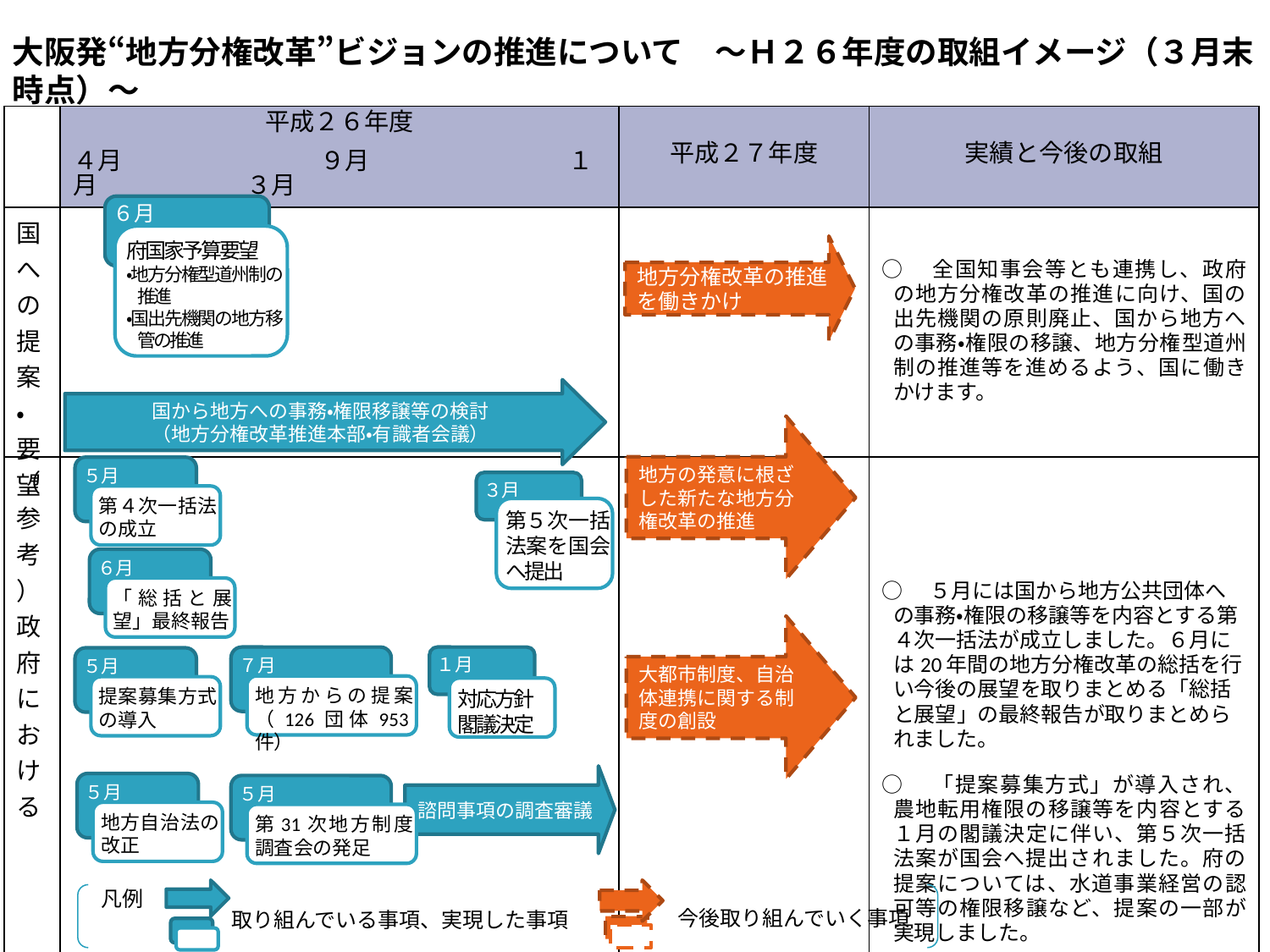

大阪発“地方分権改革”ビジョンの推進について　～Ｈ２６年度の取組イメージ（３月末時点）～
|  | 平成２６年度 | 平成２７年度 | 実績と今後の取組 |
| --- | --- | --- | --- |
|  | ４月　　　　　　　　９月　　　　　　　　１月　　　　　　３月 |  |  |
| 国への提案・要望 |  |  | ○　全国知事会等とも連携し、政府の地方分権改革の推進に向け、国の出先機関の原則廃止、国から地方への事務・権限の移譲、地方分権型道州制の推進等を進めるよう、国に働きかけます。 |
| （参考）政府における 　　　　　　　地方分権の取組状況 |  |  | ○　５月には国から地方公共団体への事務・権限の移譲等を内容とする第４次一括法が成立しました。６月には20年間の地方分権改革の総括を行い今後の展望を取りまとめる「総括と展望」の最終報告が取りまとめられました。 ○　「提案募集方式」が導入され、農地転用権限の移譲等を内容とする１月の閣議決定に伴い、第５次一括法案が国会へ提出されました。府の提案については、水道事業経営の認可等の権限移譲など、提案の一部が実現しました。 ○　５月には指定都市制度の見直し等を内容とする地方自治法の改正が行われました。同月には第３１次地方制度調査会が発足し、人口減少社会に対応する地方行政体制のあり方等が諮問されました。 |
６月
府国家予算要望
・地方分権型道州制の推進
・国出先機関の地方移管の推進

地方分権改革の推進を働きかけ
国から地方への事務・権限移譲等の検討
（地方分権改革推進本部・有識者会議）
地方の発意に根ざした新たな地方分権改革の推進
５月
３月
第４次一括法の成立
第５次一括法案を国会へ提出
６月
「総括と展望」最終報告
大都市制度、自治体連携に関する制度の創設
７月
１月
５月
地方からの提案（126団体953件）
提案募集方式の導入
対応方針
閣議決定
諮問事項の調査審議
５月
５月
地方自治法の改正
第31次地方制度調査会の発足
凡例

今後取り組んでいく事項
取り組んでいる事項、実現した事項